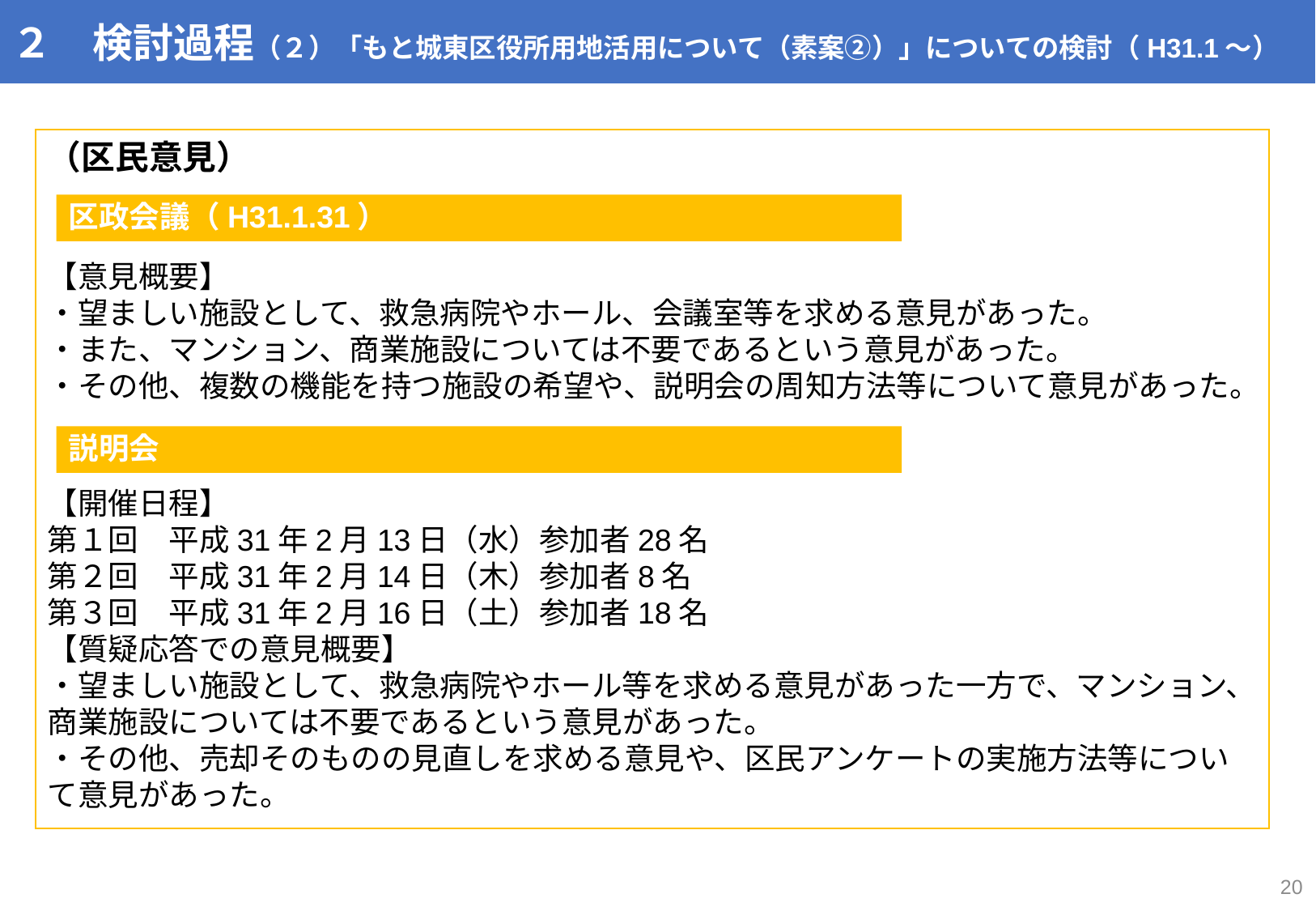

２　検討過程（２）「もと城東区役所用地活用について（素案②）」についての検討（H31.1～）
（区民意見）

【意見概要】
・望ましい施設として、救急病院やホール、会議室等を求める意見があった。
・また、マンション、商業施設については不要であるという意見があった。
・その他、複数の機能を持つ施設の希望や、説明会の周知方法等について意見があった。

【開催日程】
第１回　平成31年2月13日（水）参加者28名
第２回　平成31年2月14日（木）参加者8名
第３回　平成31年2月16日（土）参加者18名
【質疑応答での意見概要】
・望ましい施設として、救急病院やホール等を求める意見があった一方で、マンション、商業施設については不要であるという意見があった。
・その他、売却そのものの見直しを求める意見や、区民アンケートの実施方法等について意見があった。

区政会議（H31.1.31）
説明会
20